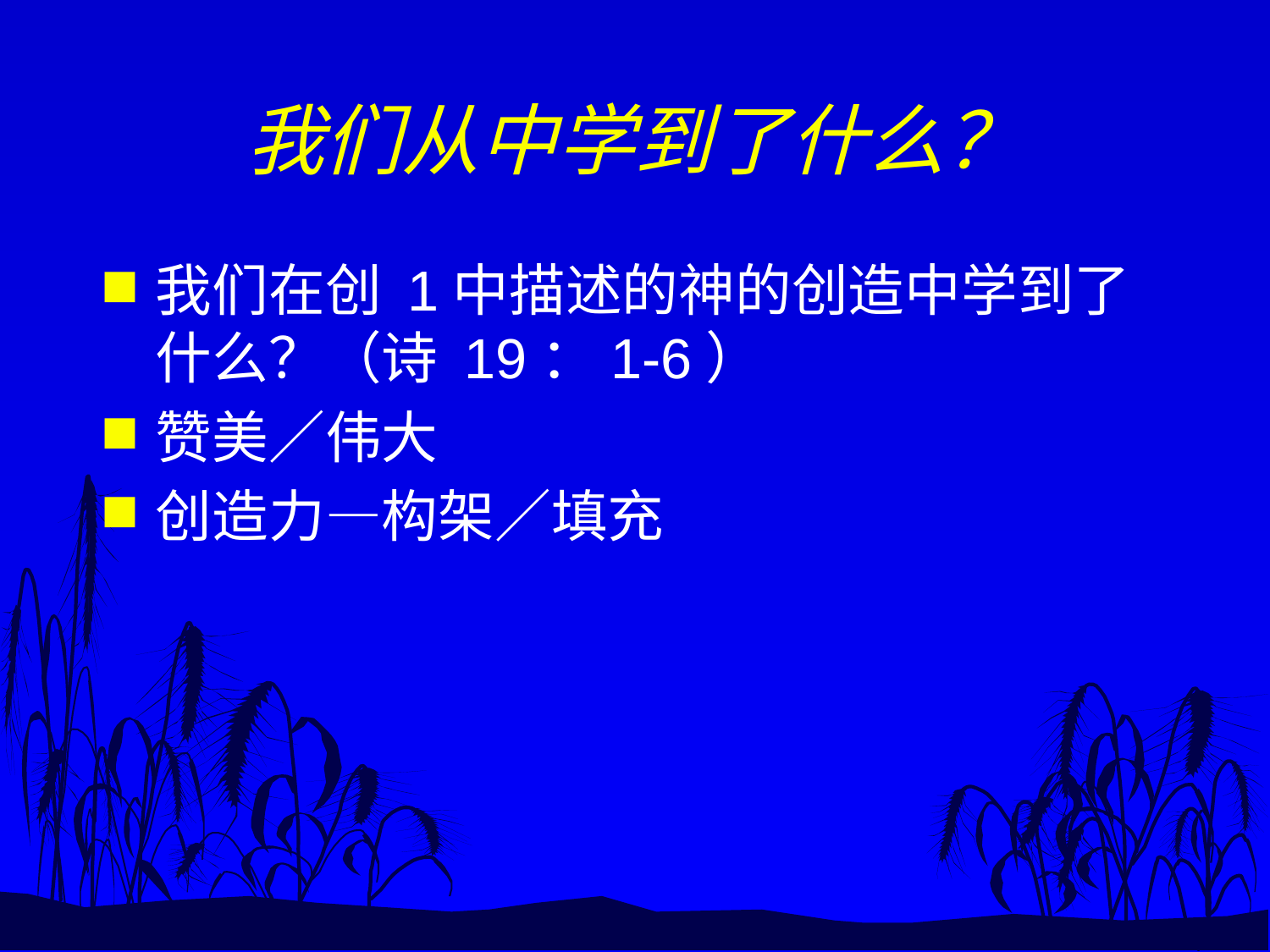

# 我们从中学到了什么？
我们在创 1中描述的神的创造中学到了什么？（诗 19：1-6）
赞美／伟大
创造力—构架／填充